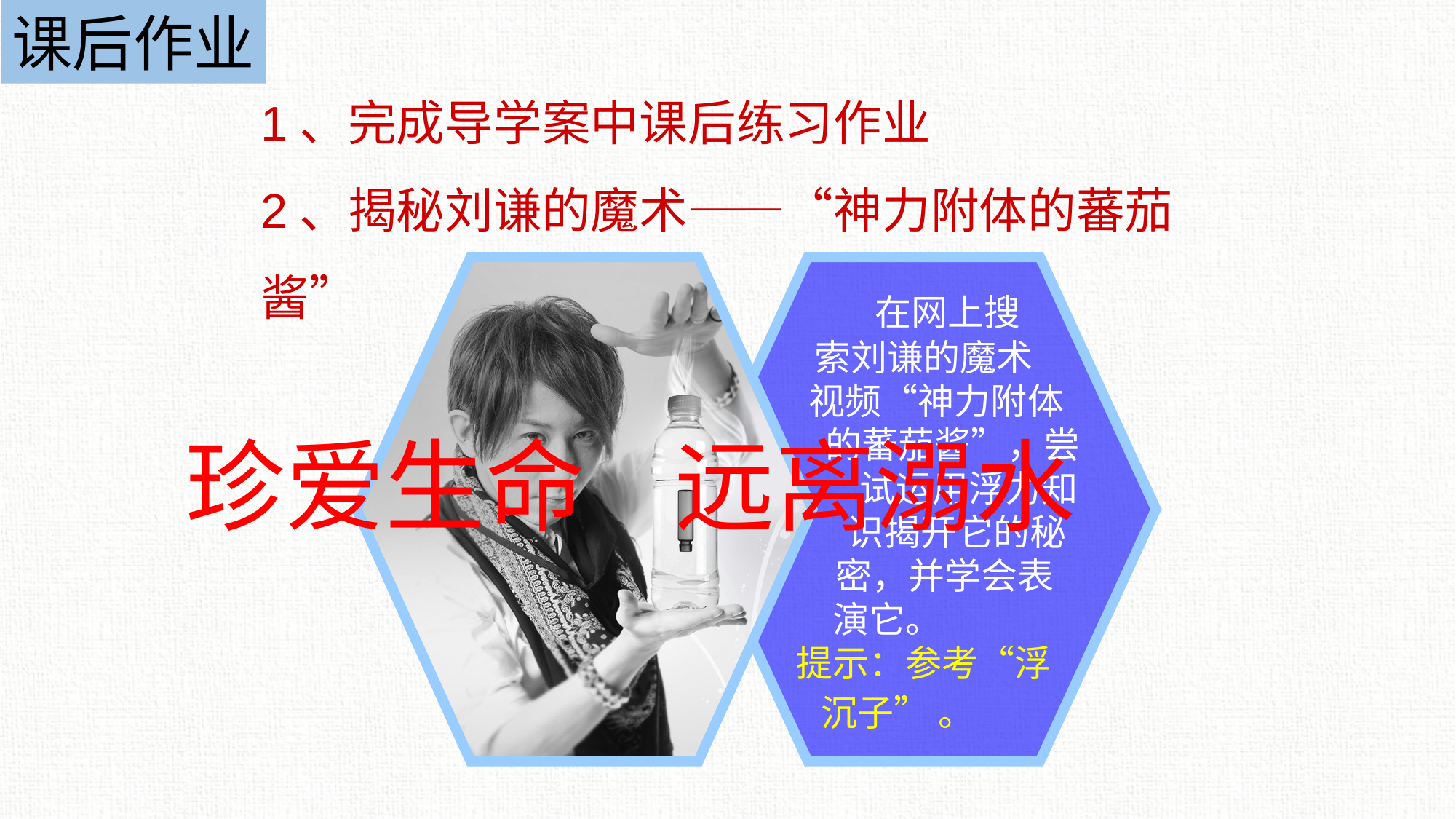

课后作业
1、完成导学案中课后练习作业
2、揭秘刘谦的魔术——“神力附体的蕃茄酱”

    在网上搜
索刘谦的魔术
  视频“神力附体
      的蕃茄酱”，尝
          试运用浮力知
       识揭开它的秘
    密，并学会表
 演它。
提示：参考“浮
   沉子” 。

珍爱生命    远离溺水